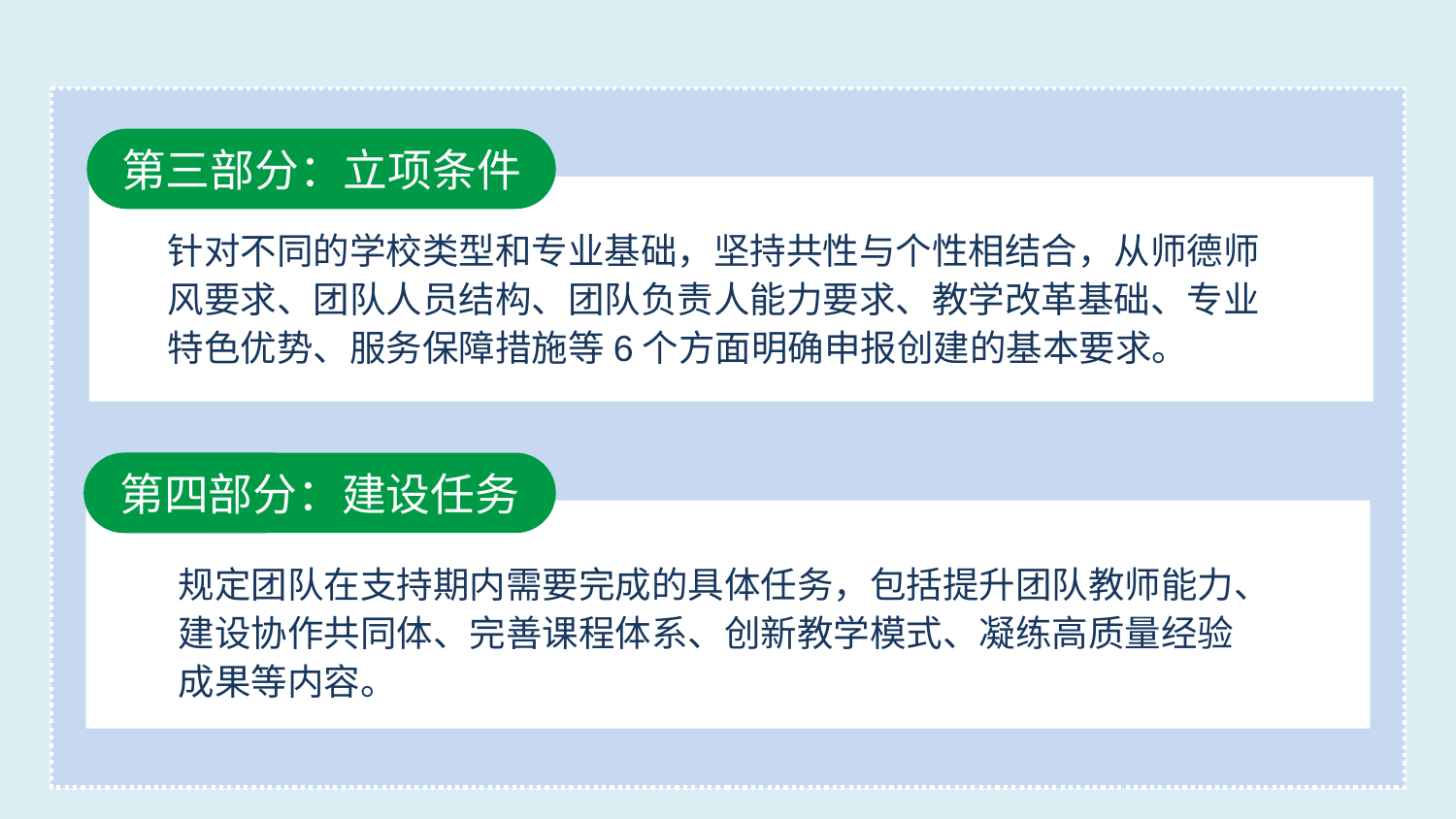

第三部分：立项条件

针对不同的学校类型和专业基础，坚持共性与个性相结合，从师德师风要求、团队人员结构、团队负责人能力要求、教学改革基础、专业特色优势、服务保障措施等6个方面明确申报创建的基本要求。
第四部分：建设任务

规定团队在支持期内需要完成的具体任务，包括提升团队教师能力、建设协作共同体、完善课程体系、创新教学模式、凝练高质量经验成果等内容。